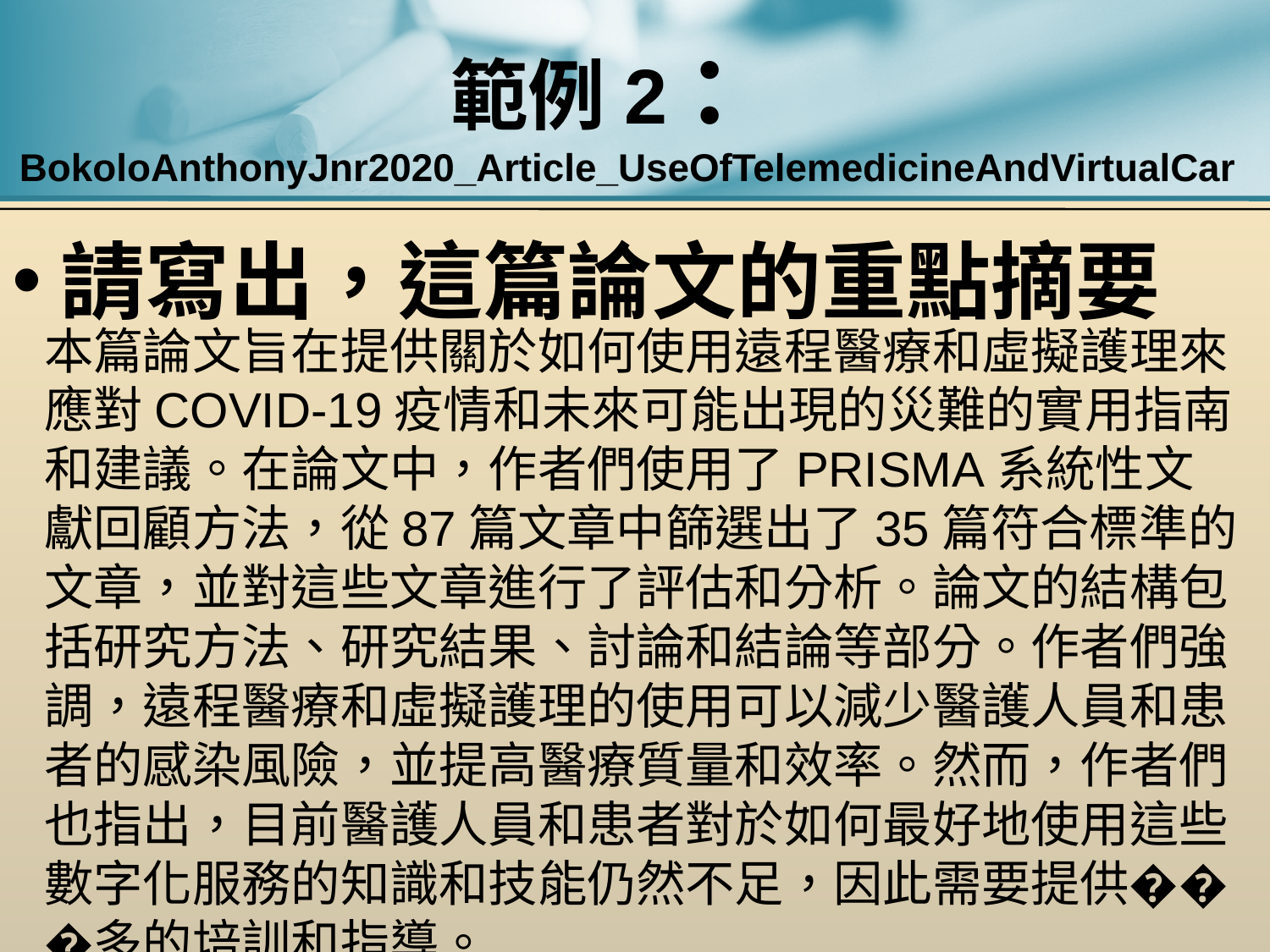

# 範例2：BokoloAnthonyJnr2020_Article_UseOfTelemedicineAndVirtualCar
請寫出，這篇論文的重點摘要
本篇論文旨在提供關於如何使用遠程醫療和虛擬護理來應對COVID-19疫情和未來可能出現的災難的實用指南和建議。在論文中，作者們使用了PRISMA系統性文獻回顧方法，從87篇文章中篩選出了35篇符合標準的文章，並對這些文章進行了評估和分析。論文的結構包括研究方法、研究結果、討論和結論等部分。作者們強調，遠程醫療和虛擬護理的使用可以減少醫護人員和患者的感染風險，並提高醫療質量和效率。然而，作者們也指出，目前醫護人員和患者對於如何最好地使用這些數字化服務的知識和技能仍然不足，因此需要提供���多的培訓和指導。